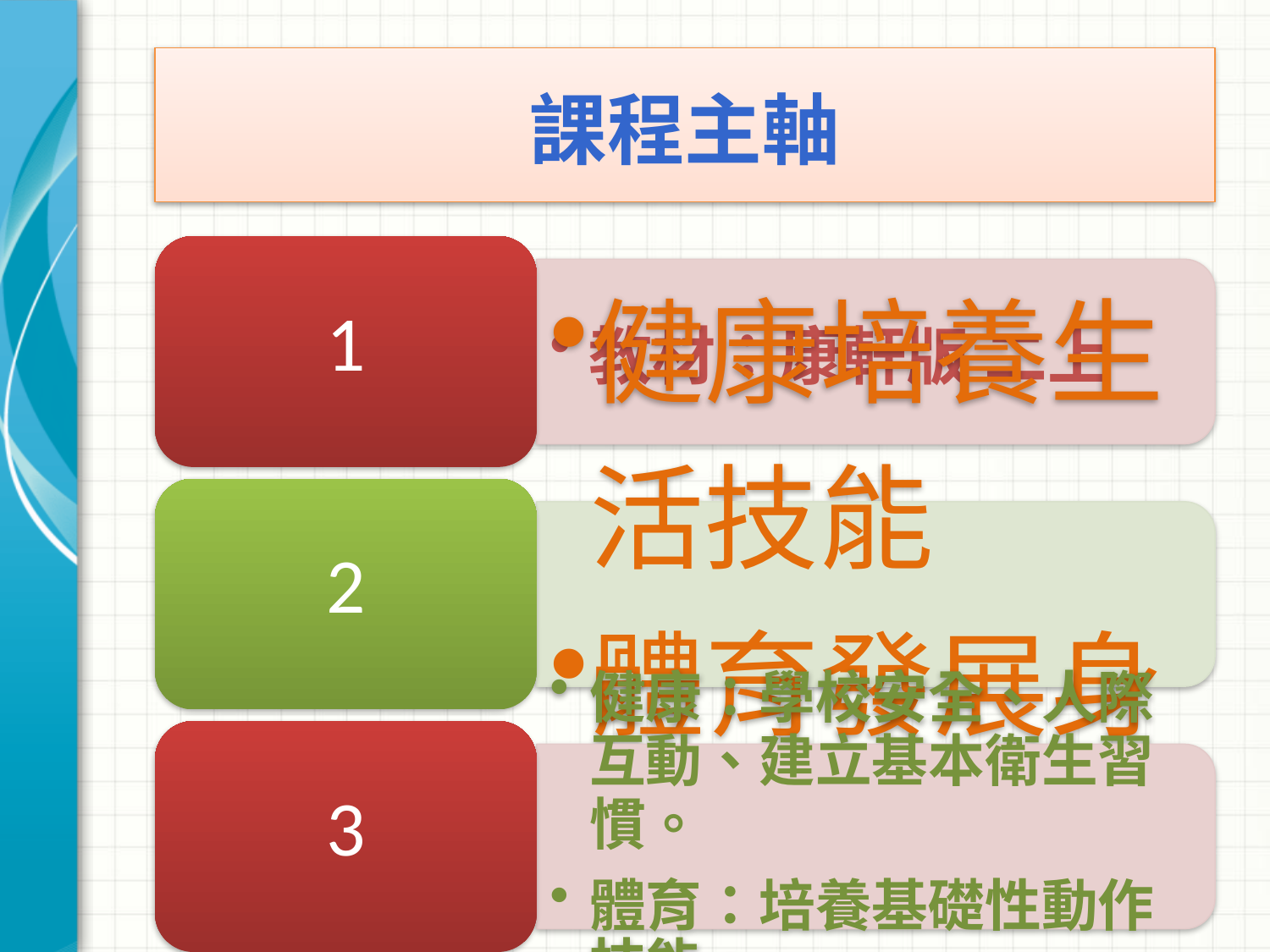

#
課程主軸
1
2
3
教材：康軒版 二上
健康培養生活技能